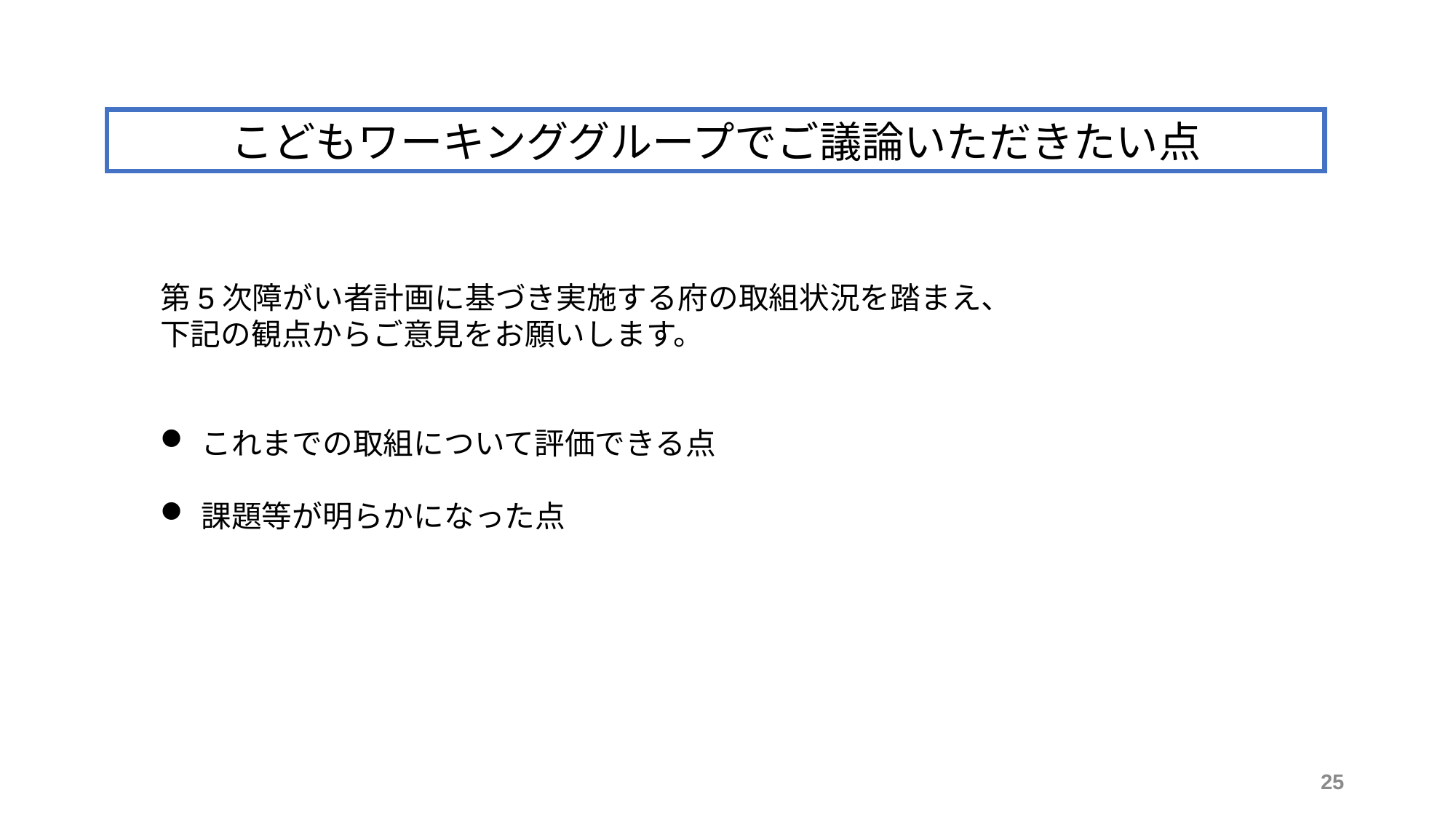

こどもワーキンググループでご議論いただきたい点
第5次障がい者計画に基づき実施する府の取組状況を踏まえ、
下記の観点からご意見をお願いします。

これまでの取組について評価できる点

課題等が明らかになった点

25